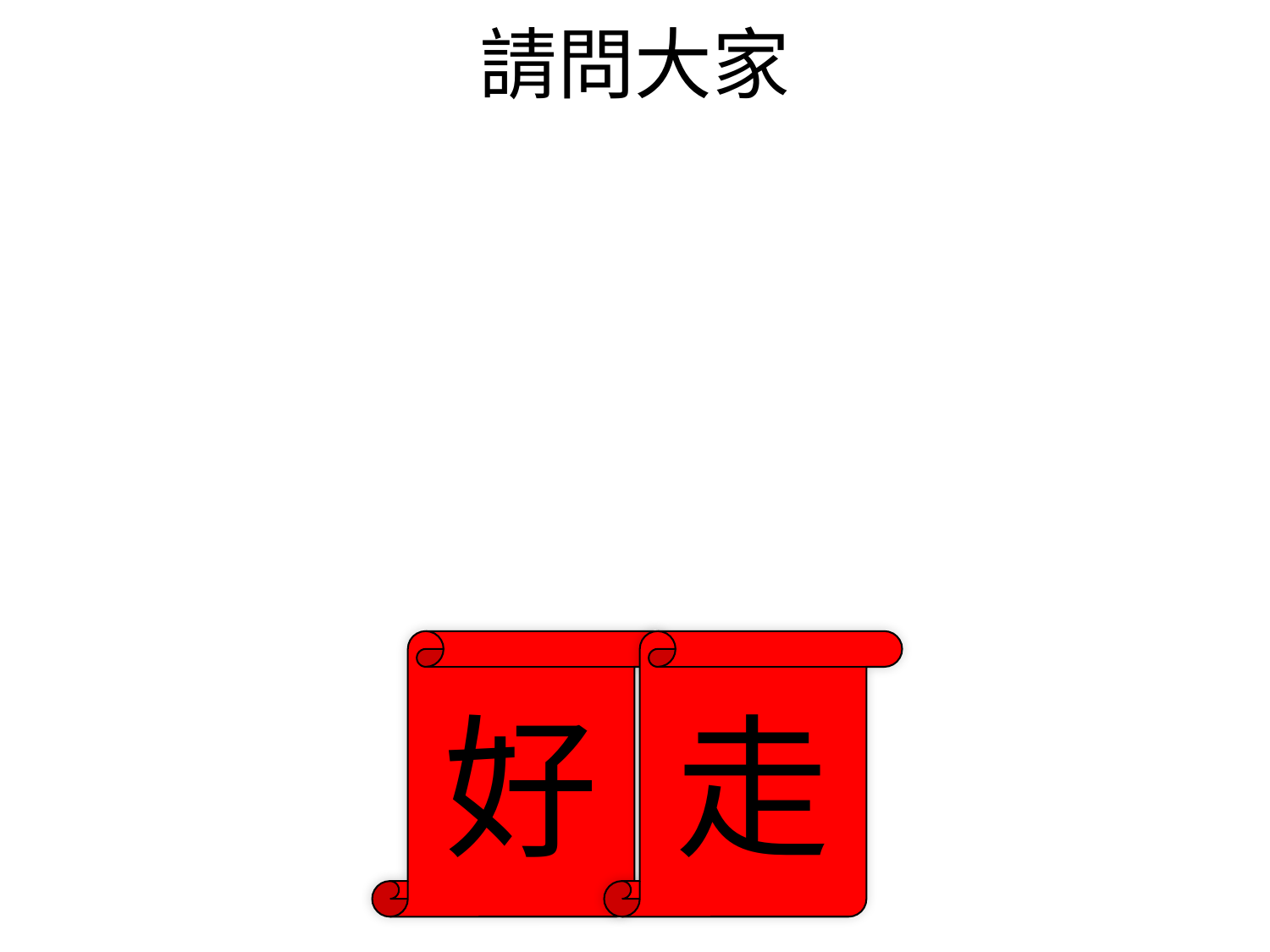

# 請問大家
養生
是為了
什麼

好
走